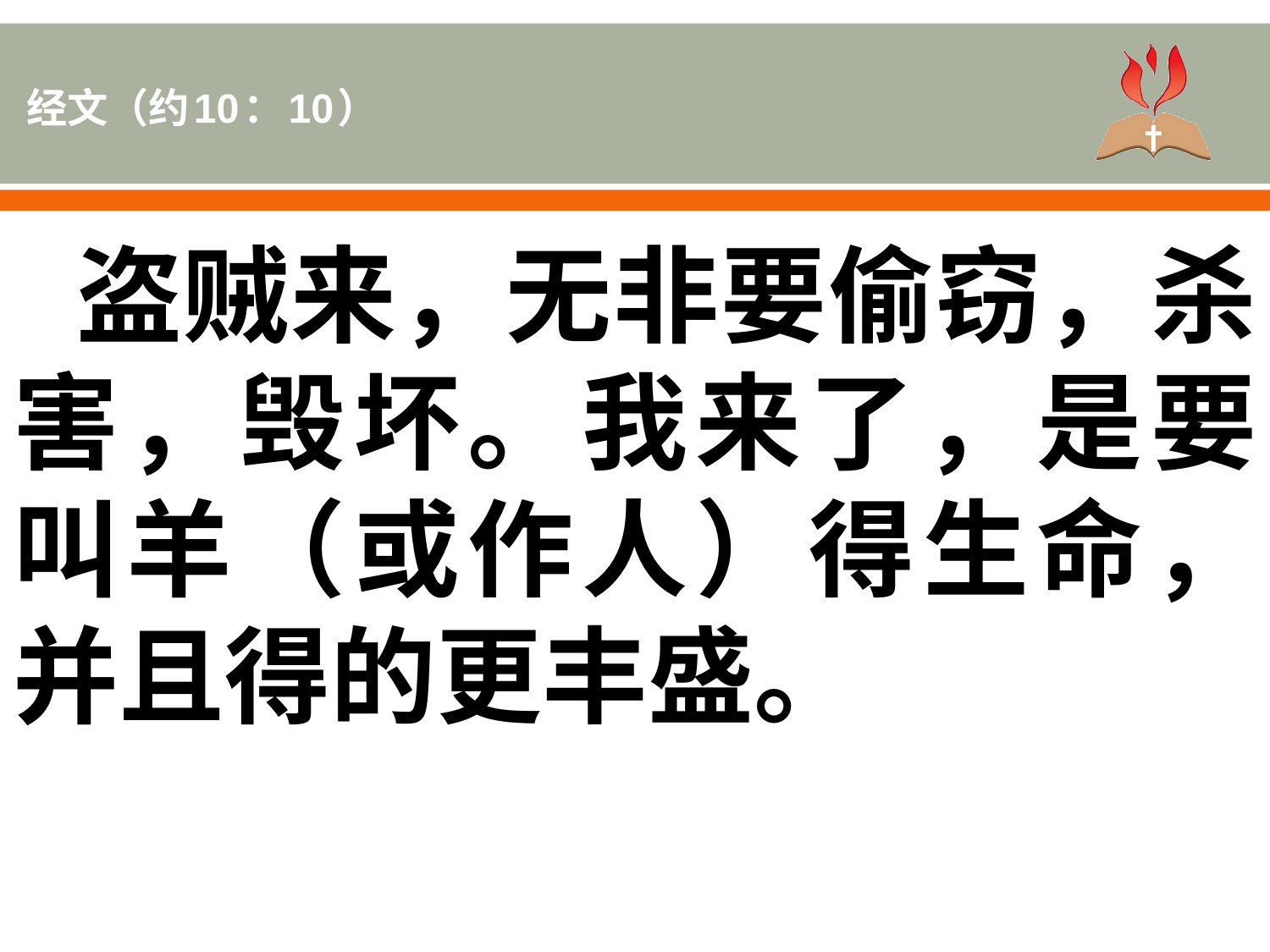

经文（约10：10）
盗贼来，无非要偷窃，杀害，毁坏。我来了，是要叫羊（或作人）得生命，并且得的更丰盛。